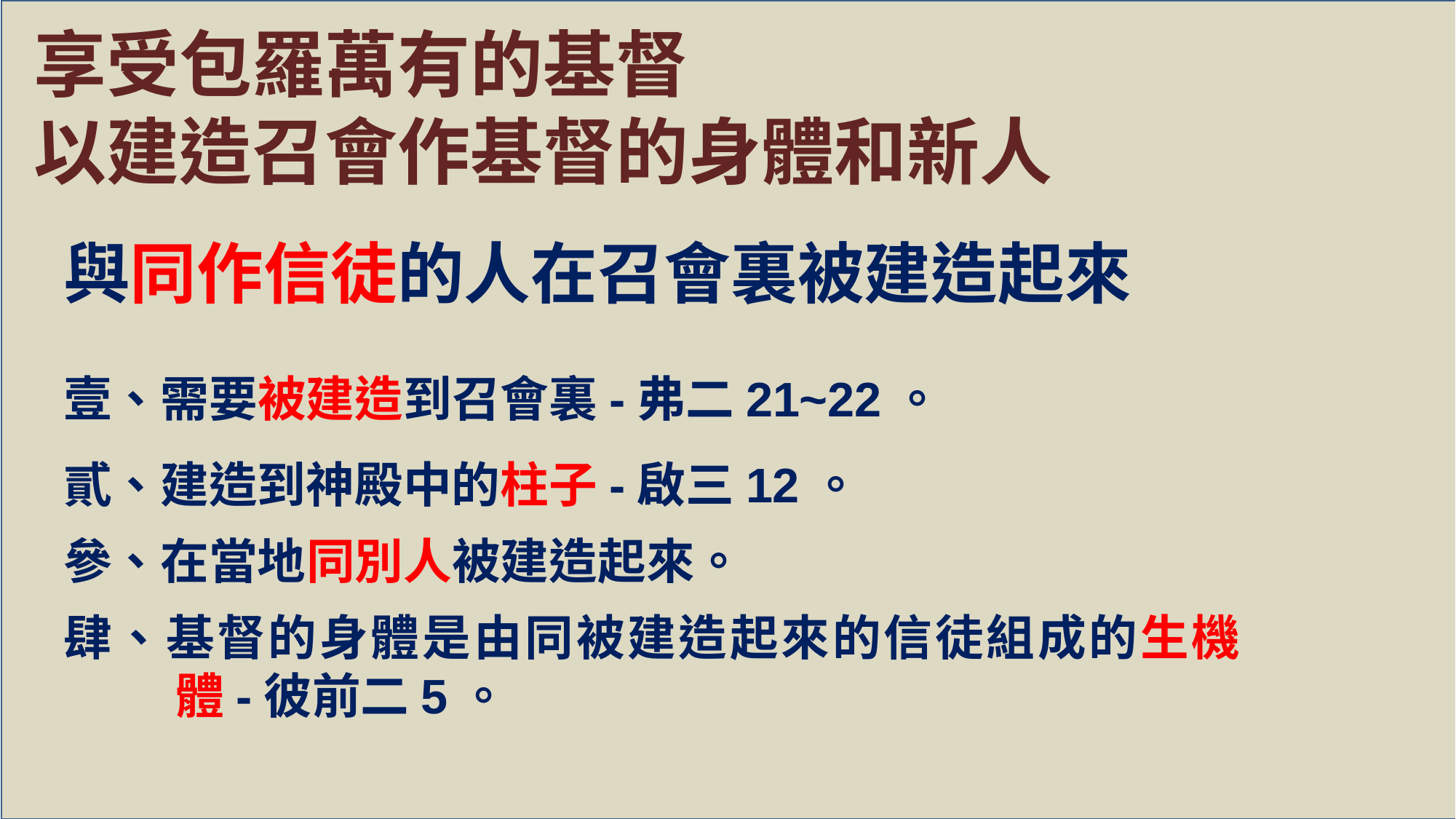

享受包羅萬有的基督
以建造召會作基督的身體和新人
與同作信徒的人在召會裏被建造起來
壹、需要被建造到召會裏-弗二21~22。
貳、建造到神殿中的柱子-啟三12。
參、在當地同別人被建造起來。
肆、基督的身體是由同被建造起來的信徒組成的生機體-彼前二5。